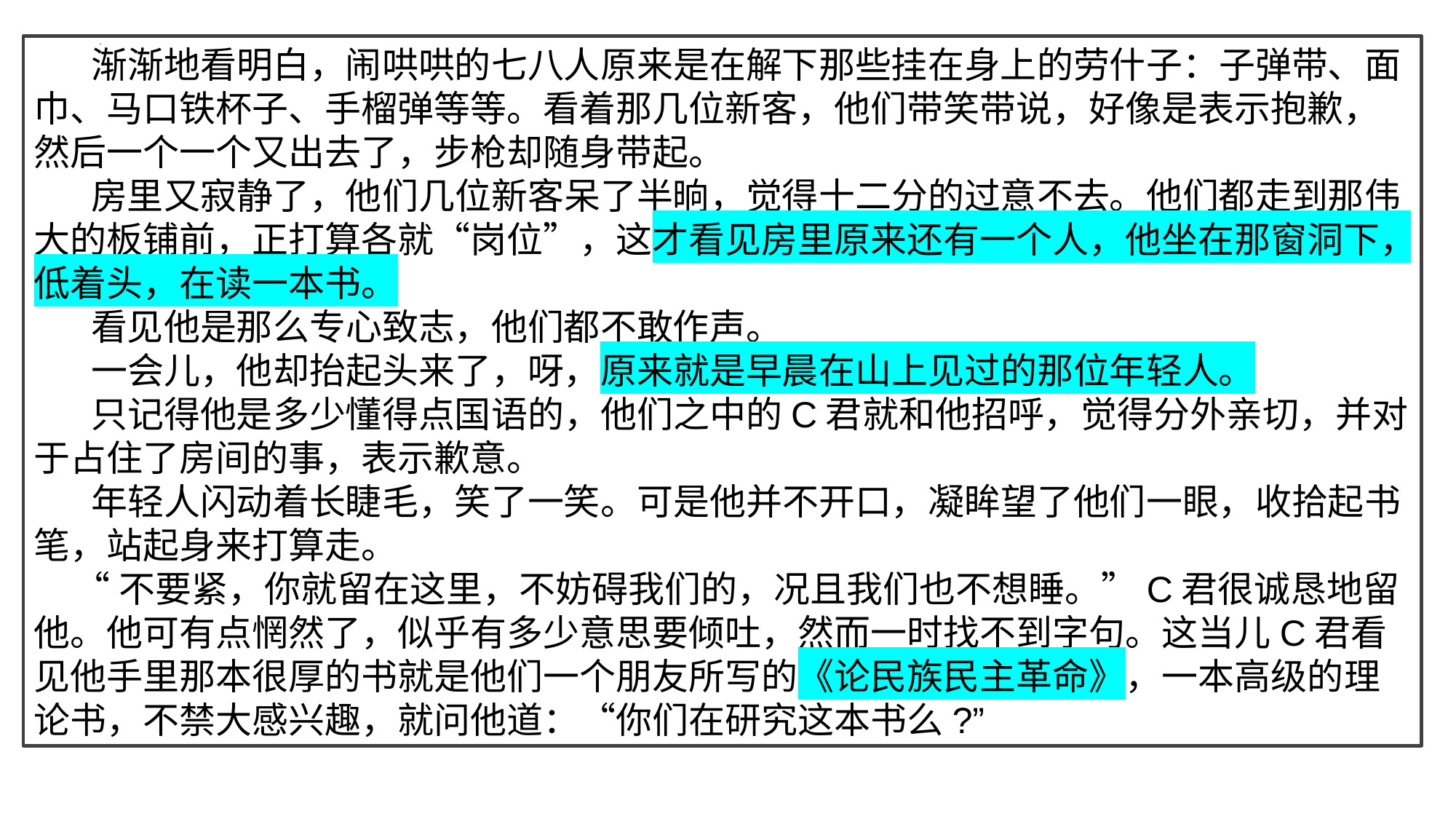

渐渐地看明白，闹哄哄的七八人原来是在解下那些挂在身上的劳什子：子弹带、面巾、马口铁杯子、手榴弹等等。看着那几位新客，他们带笑带说，好像是表示抱歉，然后一个一个又出去了，步枪却随身带起。
  房里又寂静了，他们几位新客呆了半晌，觉得十二分的过意不去。他们都走到那伟大的板铺前，正打算各就“岗位”，这才看见房里原来还有一个人，他坐在那窗洞下，低着头，在读一本书。
  看见他是那么专心致志，他们都不敢作声。
  一会儿，他却抬起头来了，呀，原来就是早晨在山上见过的那位年轻人。
  只记得他是多少懂得点国语的，他们之中的C君就和他招呼，觉得分外亲切，并对于占住了房间的事，表示歉意。
  年轻人闪动着长睫毛，笑了一笑。可是他并不开口，凝眸望了他们一眼，收拾起书笔，站起身来打算走。
 “不要紧，你就留在这里，不妨碍我们的，况且我们也不想睡。”C君很诚恳地留他。他可有点惘然了，似乎有多少意思要倾吐，然而一时找不到字句。这当儿C君看见他手里那本很厚的书就是他们一个朋友所写的《论民族民主革命》，一本高级的理论书，不禁大感兴趣，就问他道：“你们在研究这本书么?”